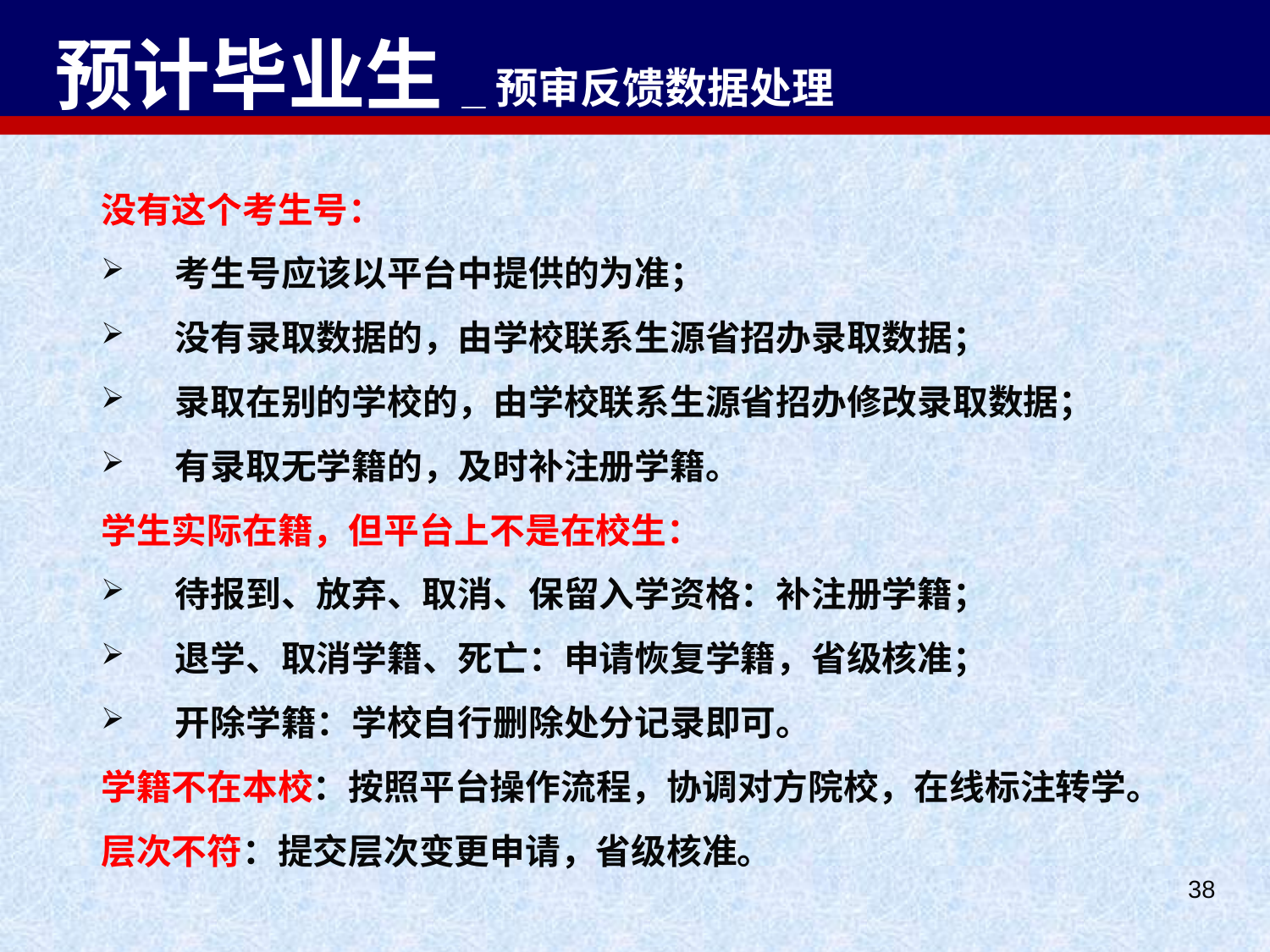

# 预计毕业生_预审反馈数据处理
没有这个考生号：
考生号应该以平台中提供的为准；
没有录取数据的，由学校联系生源省招办录取数据；
录取在别的学校的，由学校联系生源省招办修改录取数据；
有录取无学籍的，及时补注册学籍。
学生实际在籍，但平台上不是在校生：
待报到、放弃、取消、保留入学资格：补注册学籍；
退学、取消学籍、死亡：申请恢复学籍，省级核准；
开除学籍：学校自行删除处分记录即可。
学籍不在本校：按照平台操作流程，协调对方院校，在线标注转学。
层次不符：提交层次变更申请，省级核准。
38